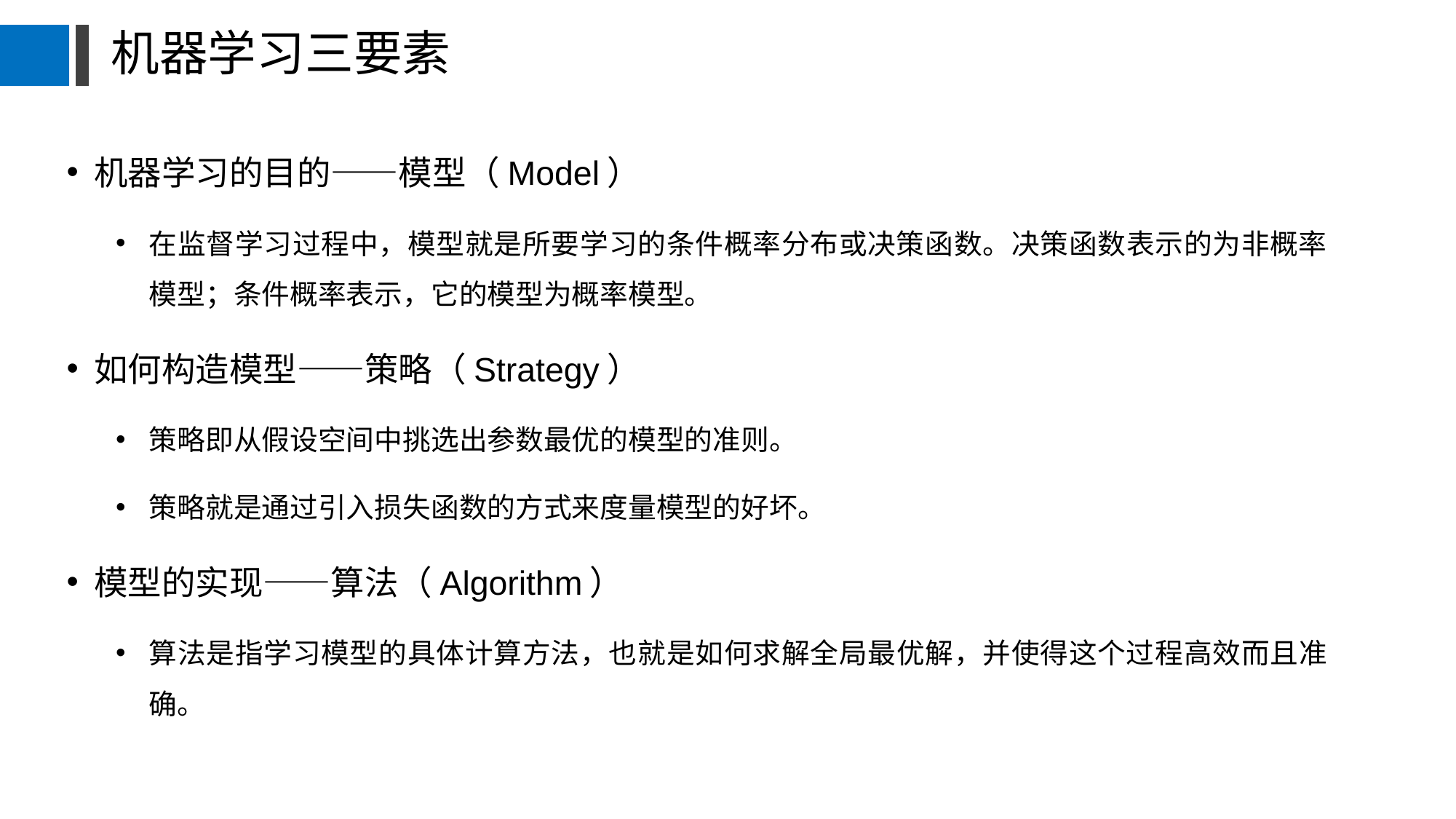

# 机器学习三要素
机器学习的目的——模型（Model）
在监督学习过程中，模型就是所要学习的条件概率分布或决策函数。决策函数表示的为非概率模型；条件概率表示，它的模型为概率模型。
如何构造模型——策略（Strategy）
策略即从假设空间中挑选出参数最优的模型的准则。
策略就是通过引入损失函数的方式来度量模型的好坏。
模型的实现——算法（Algorithm）
算法是指学习模型的具体计算方法，也就是如何求解全局最优解，并使得这个过程高效而且准确。